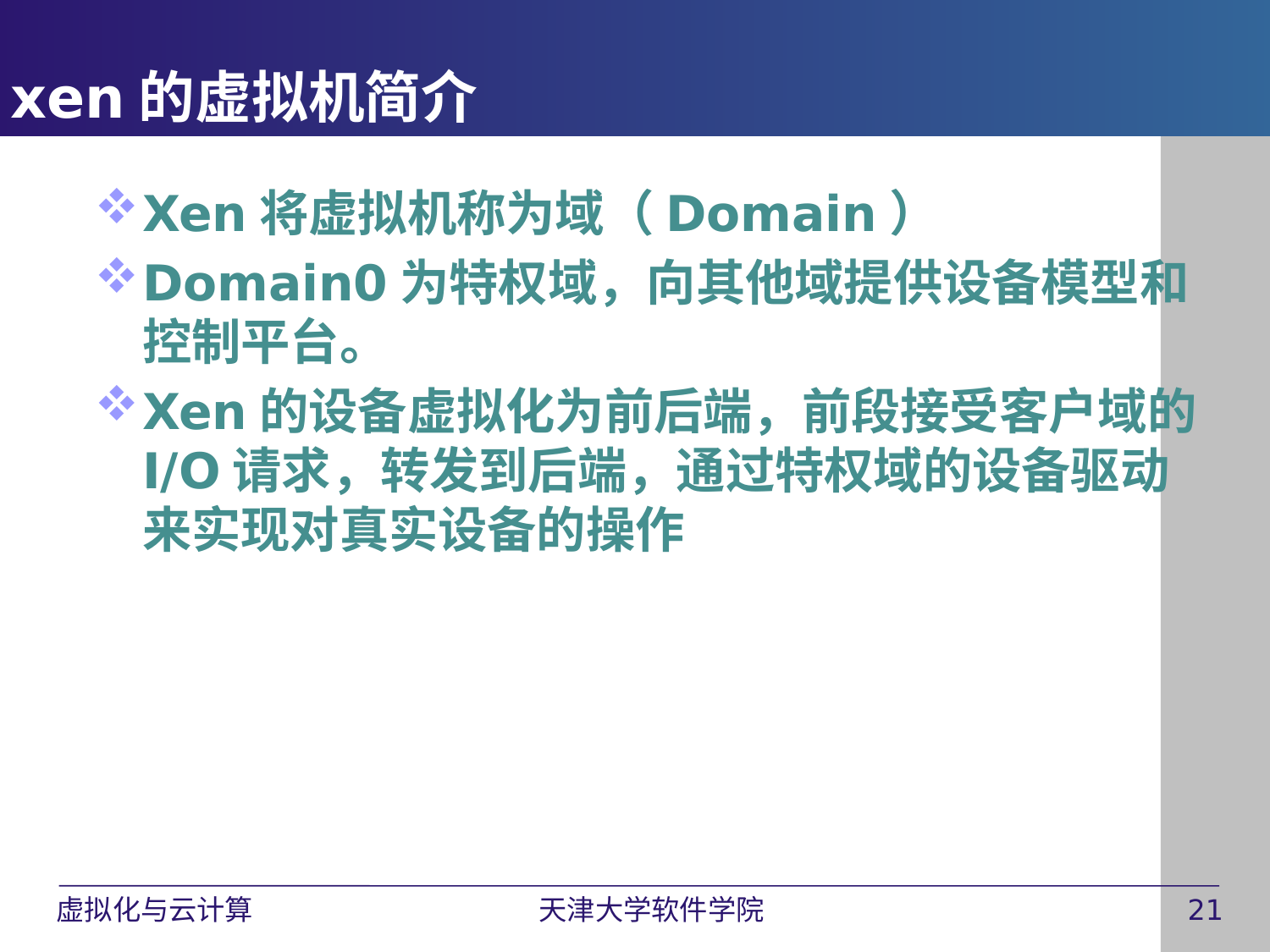

# xen的虚拟机简介
Xen将虚拟机称为域（Domain）
Domain0为特权域，向其他域提供设备模型和控制平台。
Xen的设备虚拟化为前后端，前段接受客户域的I/O请求，转发到后端，通过特权域的设备驱动来实现对真实设备的操作